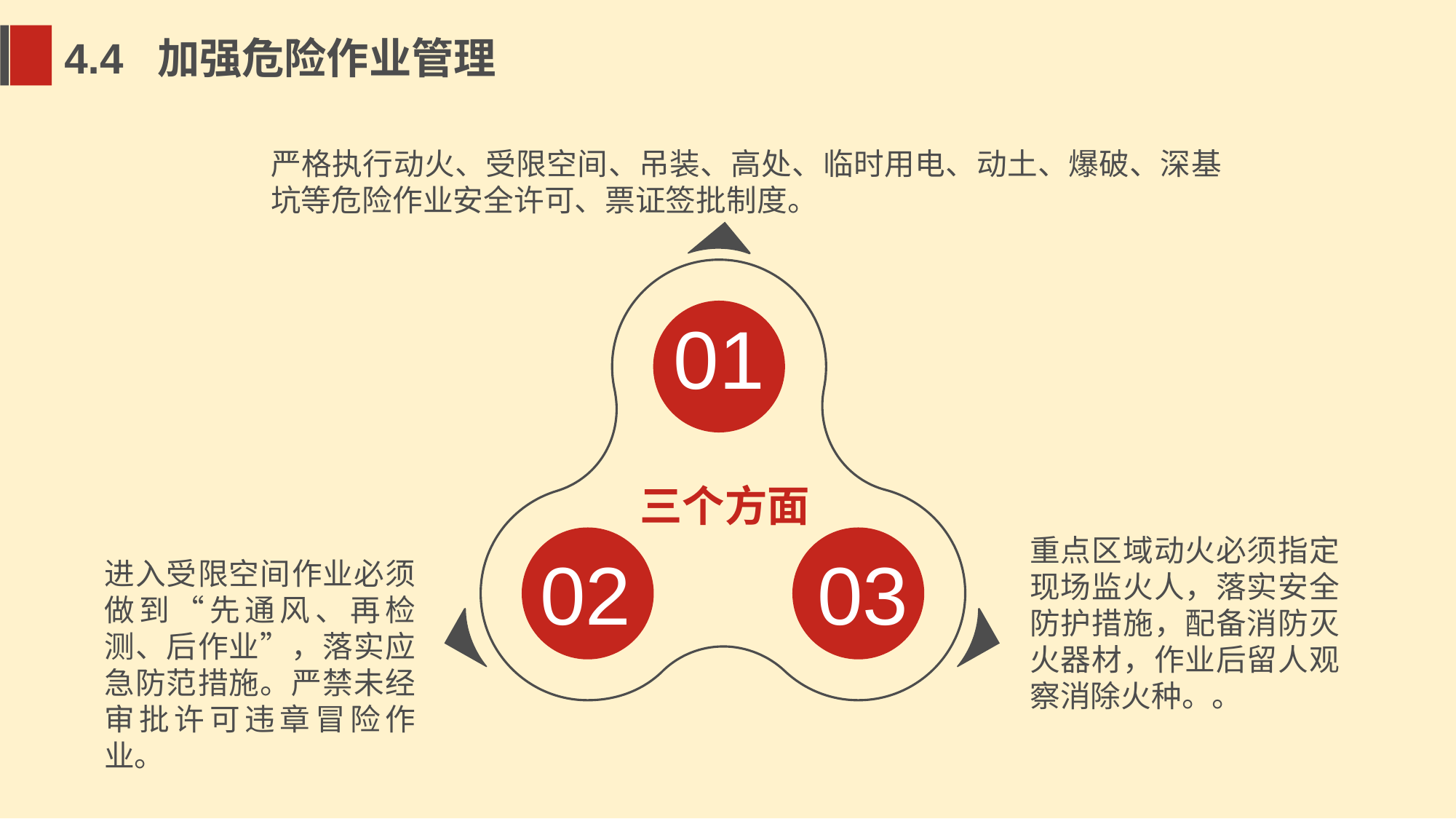

4.4  加强危险作业管理
严格执行动火、受限空间、吊装、高处、临时用电、动土、爆破、深基坑等危险作业安全许可、票证签批制度。

01
三个方面
重点区域动火必须指定现场监火人，落实安全防护措施，配备消防灭火器材，作业后留人观察消除火种。。

02

03
进入受限空间作业必须做到“先通风、再检测、后作业”，落实应急防范措施。严禁未经审批许可违章冒险作业。